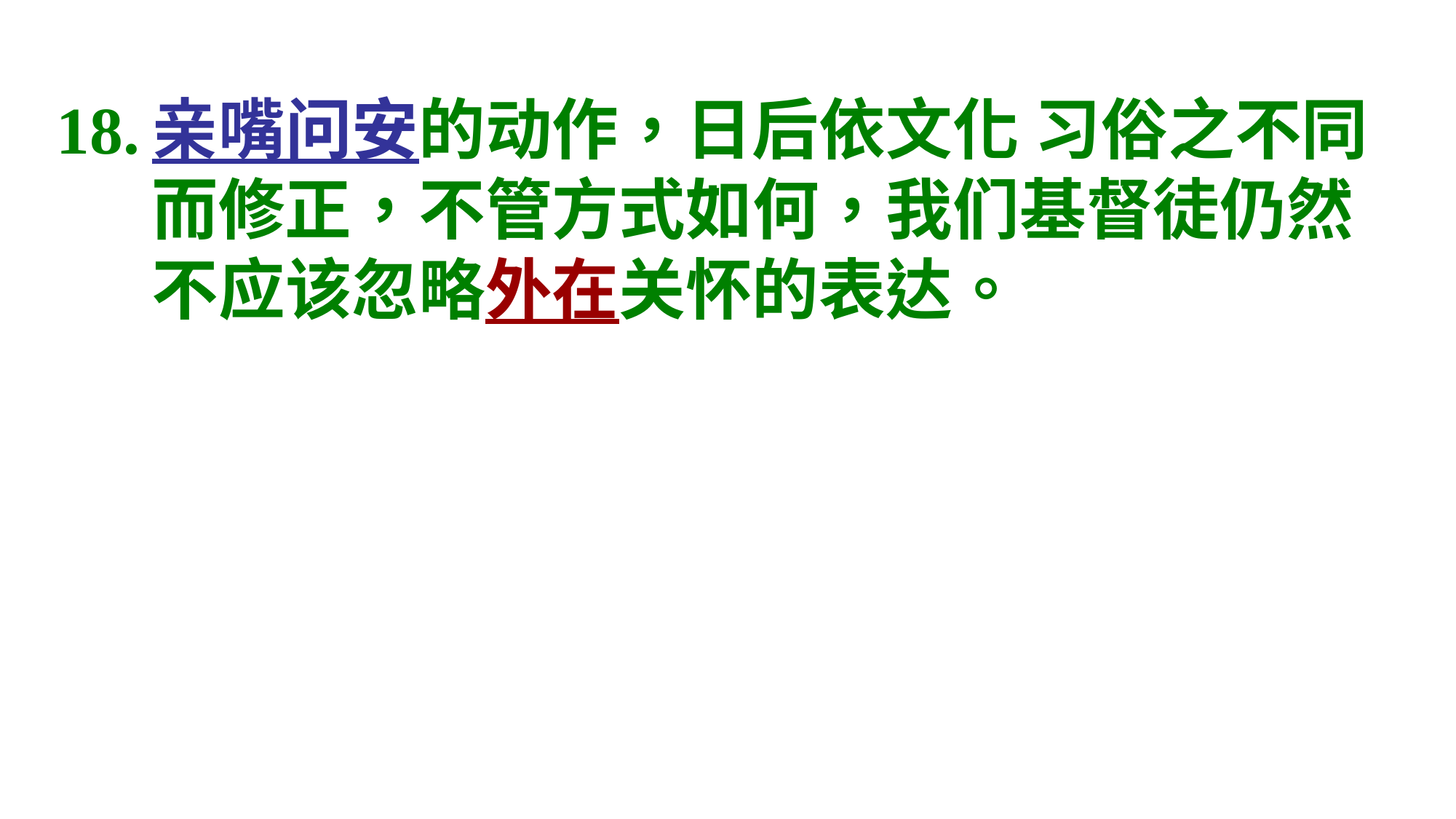

18.	亲嘴问安的动作，日后依文化 习俗之不同而修正，不管方式如何，我们基督徒仍然不应该忽略外在关怀的表达。